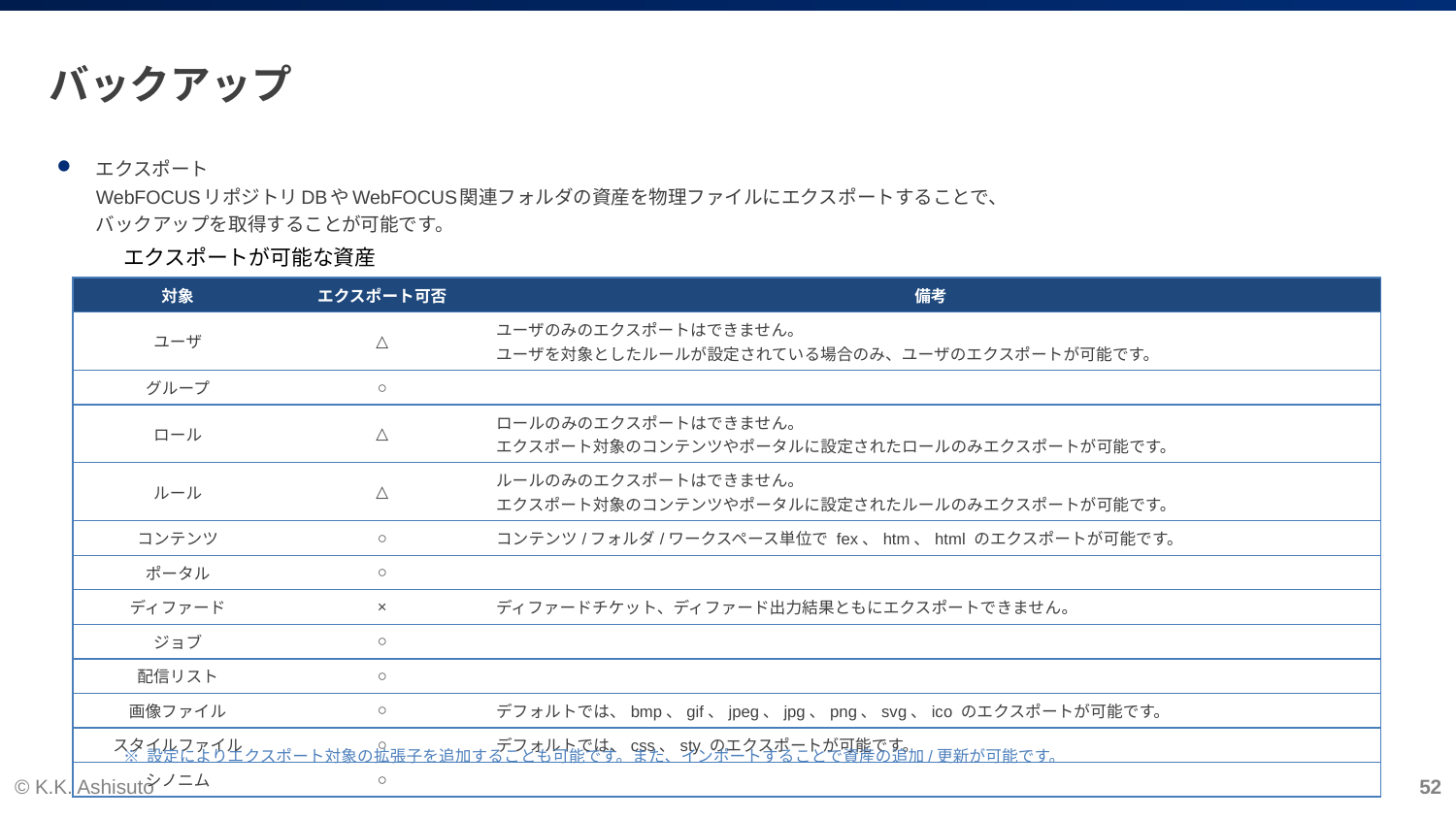

# バックアップ
エクスポート
WebFOCUSリポジトリDBやWebFOCUS関連フォルダの資産を物理ファイルにエクスポートすることで、
バックアップを取得することが可能です。
エクスポートが可能な資産
| 対象 | エクスポート可否 | 備考 |
| --- | --- | --- |
| ユーザ | △ | ユーザのみのエクスポートはできません。 ユーザを対象としたルールが設定されている場合のみ、ユーザのエクスポートが可能です。 |
| グループ | ○ |  |
| ロール | △ | ロールのみのエクスポートはできません。 エクスポート対象のコンテンツやポータルに設定されたロールのみエクスポートが可能です。 |
| ルール | △ | ルールのみのエクスポートはできません。 エクスポート対象のコンテンツやポータルに設定されたルールのみエクスポートが可能です。 |
| コンテンツ | ○ | コンテンツ/フォルダ/ワークスペース単位で fex、htm、html のエクスポートが可能です。 |
| ポータル | ○ |  |
| ディファード | × | ディファードチケット、ディファード出力結果ともにエクスポートできません。 |
| ジョブ | ○ |  |
| 配信リスト | ○ |  |
| 画像ファイル | ○ | デフォルトでは、bmp、gif、jpeg、jpg、png、svg、ico のエクスポートが可能です。 |
| スタイルファイル | ○ | デフォルトでは、css、sty のエクスポートが可能です。 |
| シノニム | ○ |  |
※ 設定によりエクスポート対象の拡張子を追加することも可能です。また、インポートすることで資産の追加/更新が可能です。
© K.K. Ashisuto
52